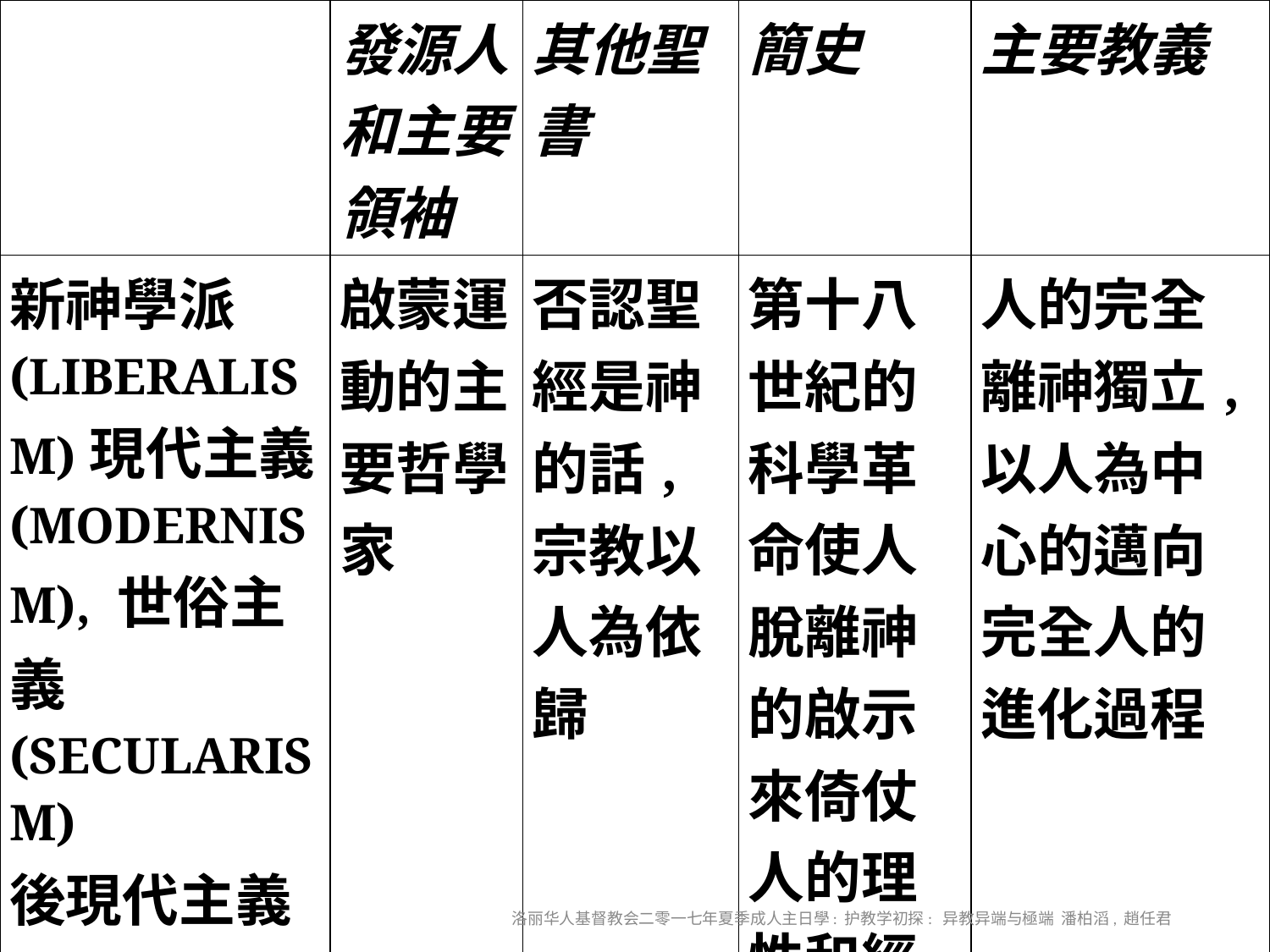

|  | 發源人和主要領袖 | 其他聖書 | 簡史 | 主要教義 |
| --- | --- | --- | --- | --- |
| 新神學派 (LIBERALISM)現代主義 (MODERNISM), 世俗主義 (SECULARISM) 後現代主義 (POST-MODERNISM) | 啟蒙運動的主要哲學家 | 否認聖經是神的話, 宗教以人為依歸 | 第十八世紀的科學革命使人脫離神的啟示來倚仗人的理性和經歷 | 人的完全離神獨立, 以人為中心的邁向完全人的進化過程 |
洛丽华人基督教会二零一七年夏季成人主日學: 护教学初探:  异教异端与極端  潘柏滔, 趙任君